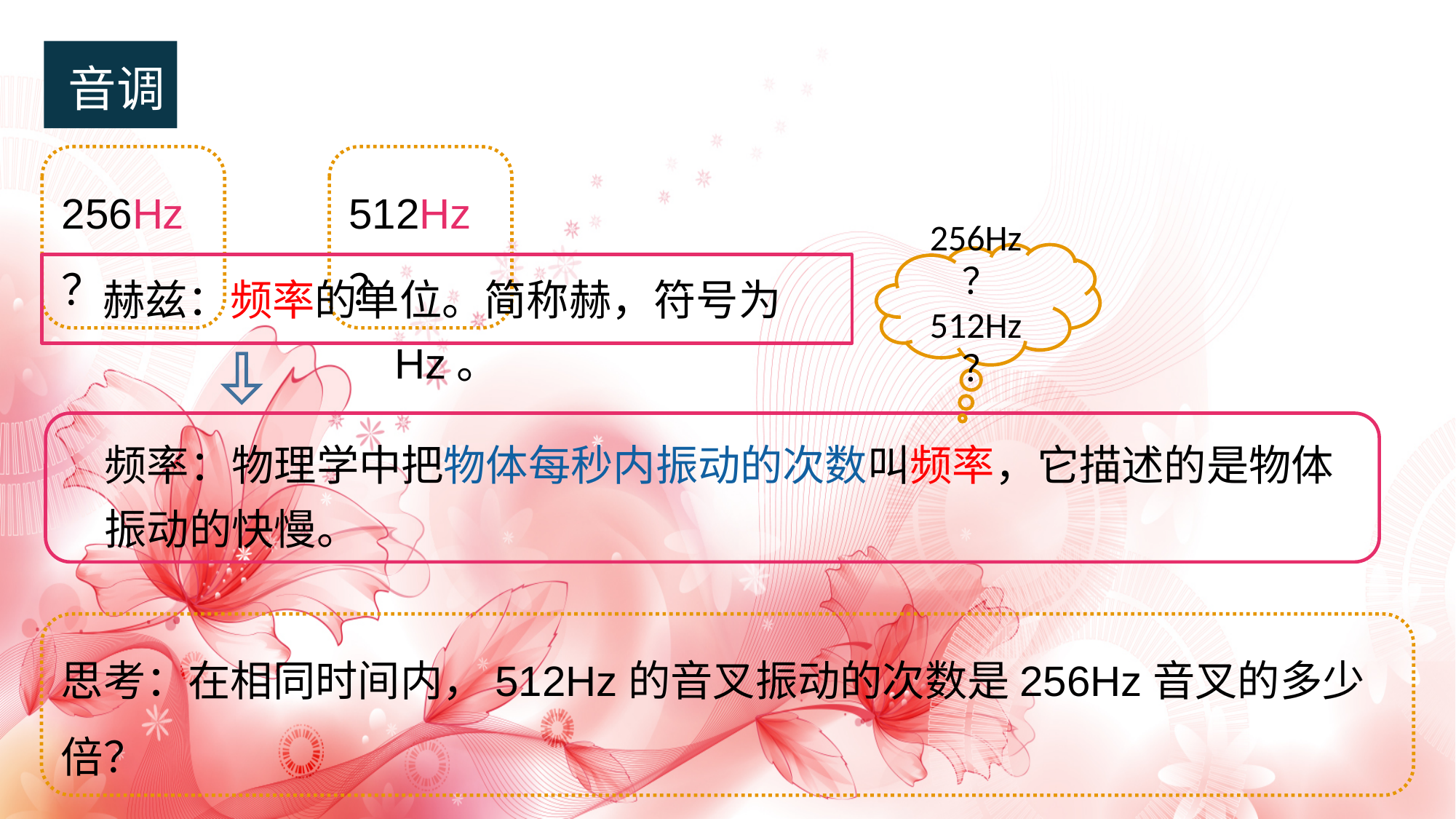

音调

256Hz？
512Hz？
256Hz？
512Hz？
赫兹：频率的单位。简称赫，符号为Hz。

频率：物理学中把物体每秒内振动的次数叫频率，它描述的是物体振动的快慢。
思考：在相同时间内，512Hz的音叉振动的次数是256Hz音叉的多少倍？